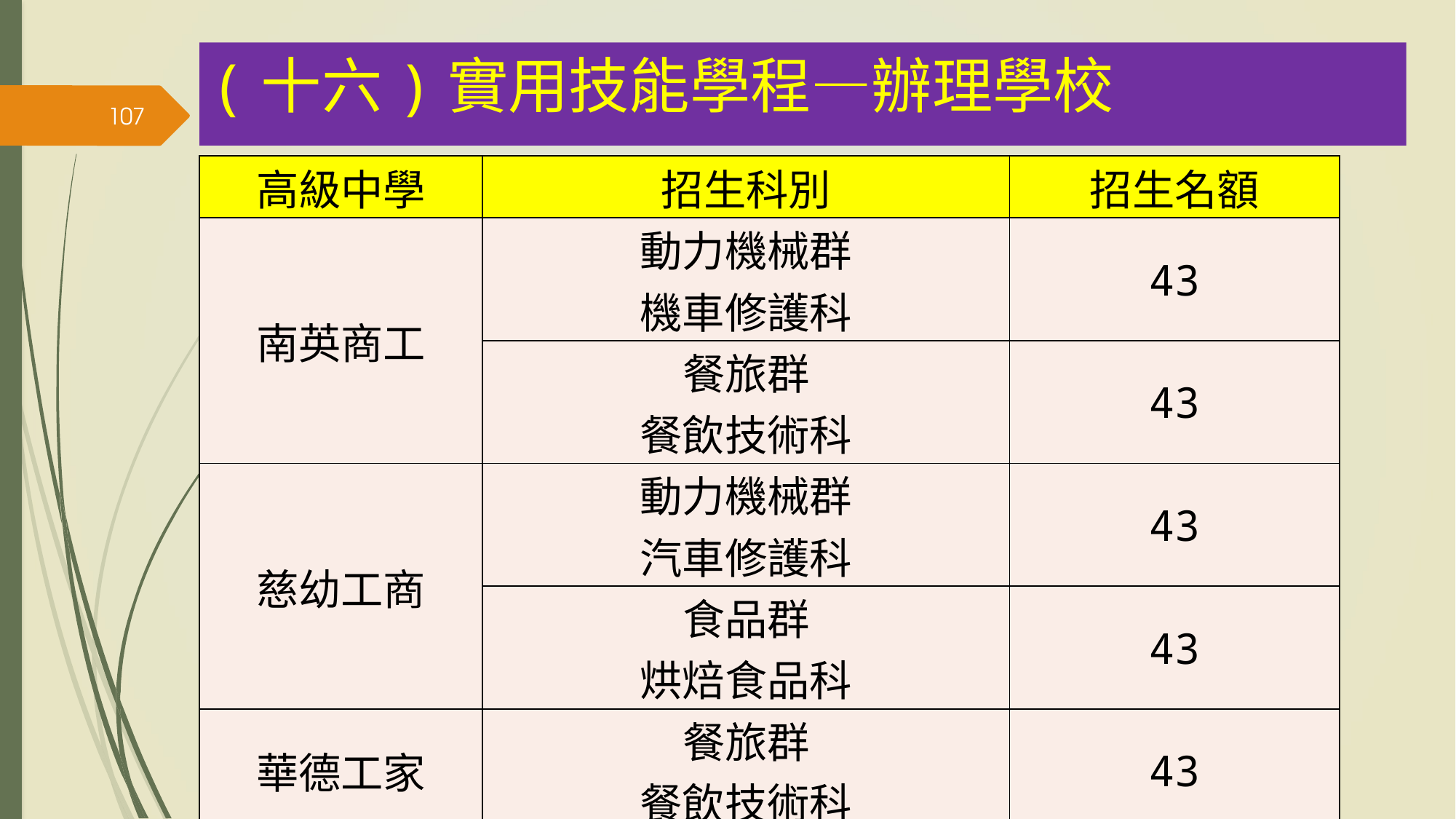

(十六)實用技能學程—辦理學校
107
| 高級中學 | 招生科別 | 招生名額 |
| --- | --- | --- |
| 南英商工 | 動力機械群 機車修護科 | 43 |
|  | 餐旅群 餐飲技術科 | 43 |
| 慈幼工商 | 動力機械群 汽車修護科 | 43 |
|  | 食品群 烘焙食品科 | 43 |
| 華德工家 | 餐旅群 餐飲技術科 | 43 |